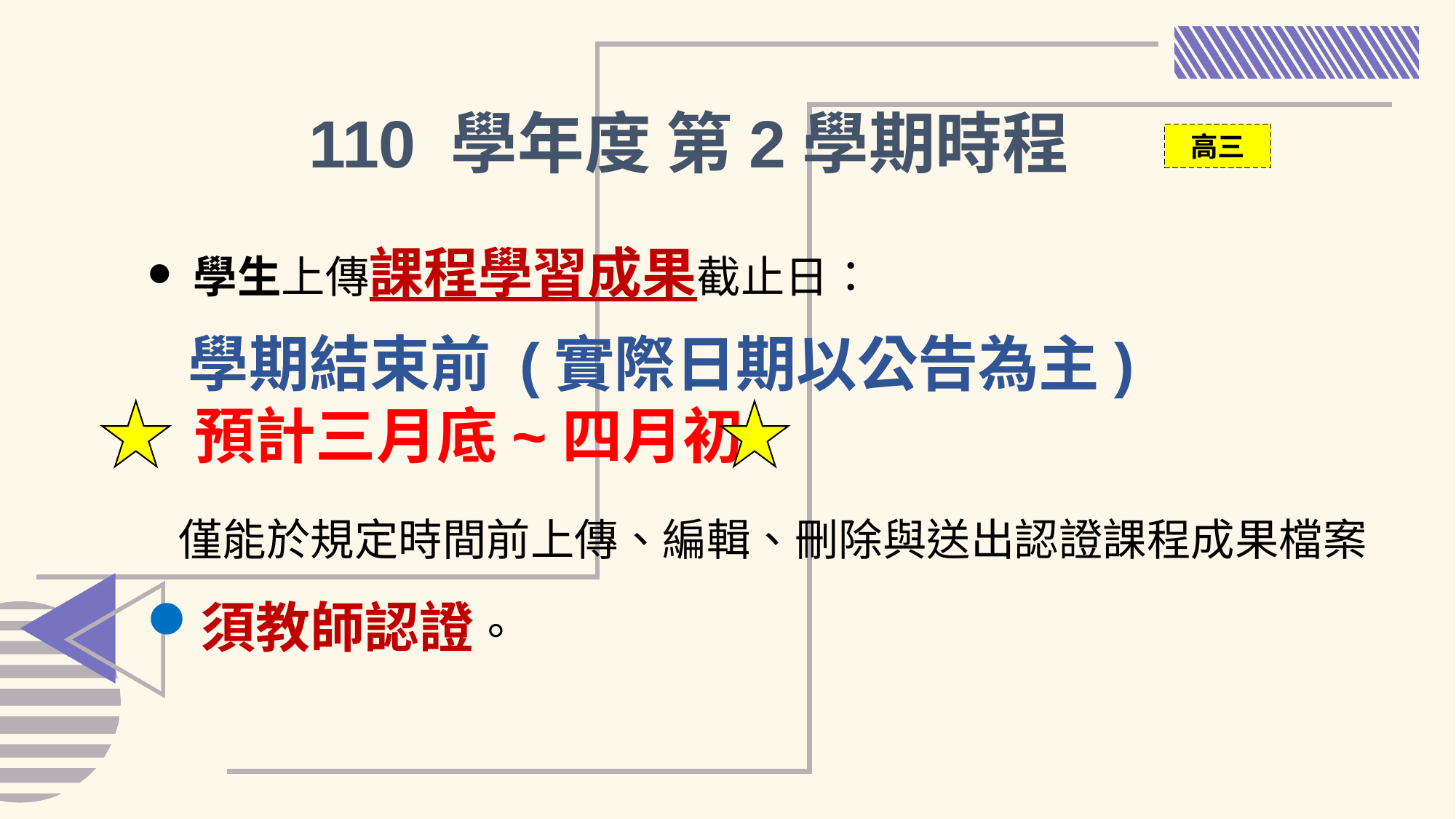

110 學年度 第2學期時程
高三
 學生上傳課程學習成果截止日：
  學期結束前 (實際日期以公告為主)
  預計三月底~四月初
   僅能於規定時間前上傳、編輯、刪除與送出認證課程成果檔案
須教師認證。